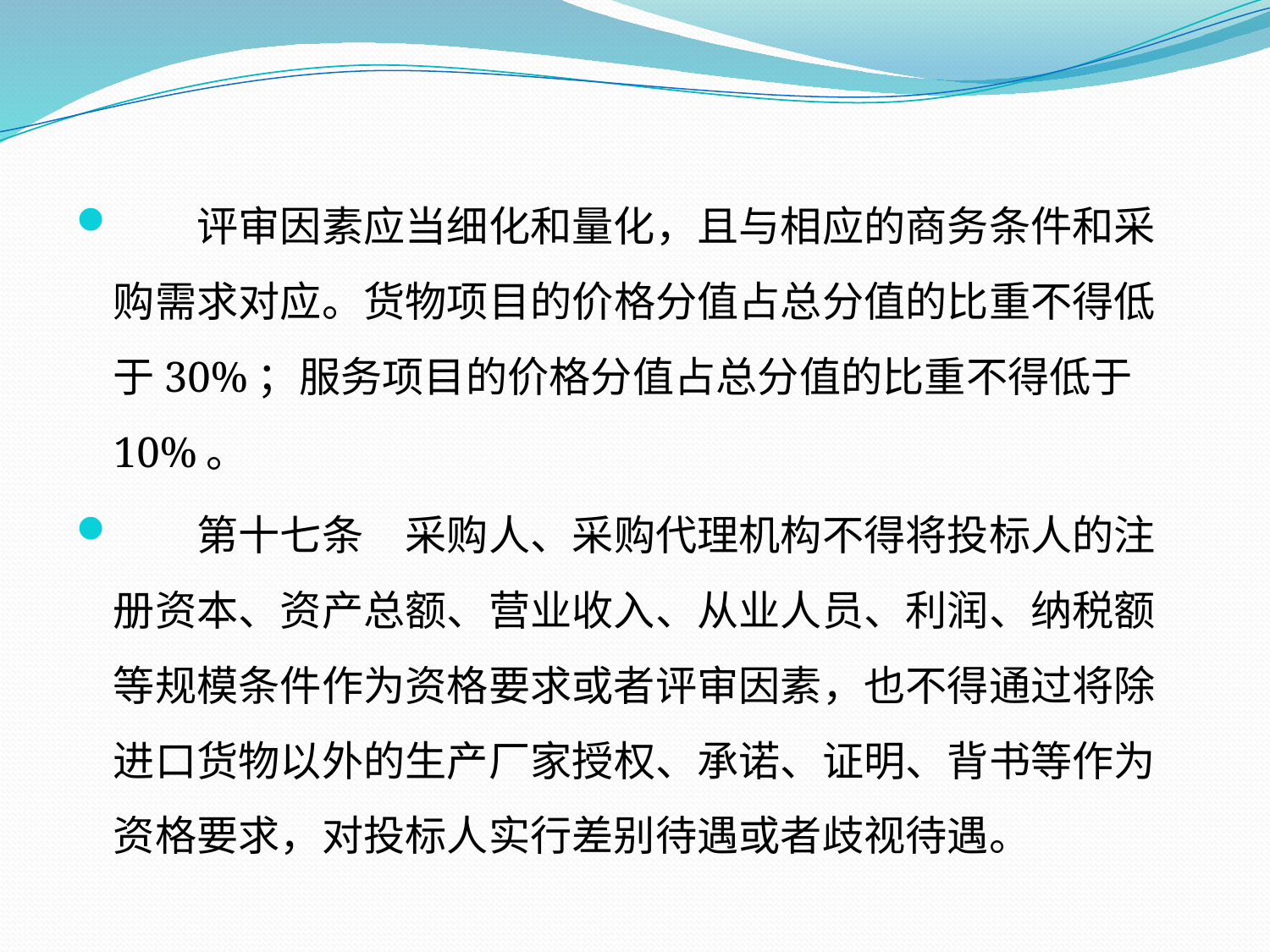

#
　　评审因素应当细化和量化，且与相应的商务条件和采购需求对应。货物项目的价格分值占总分值的比重不得低于30%；服务项目的价格分值占总分值的比重不得低于10%。
　　第十七条　采购人、采购代理机构不得将投标人的注册资本、资产总额、营业收入、从业人员、利润、纳税额等规模条件作为资格要求或者评审因素，也不得通过将除进口货物以外的生产厂家授权、承诺、证明、背书等作为资格要求，对投标人实行差别待遇或者歧视待遇。